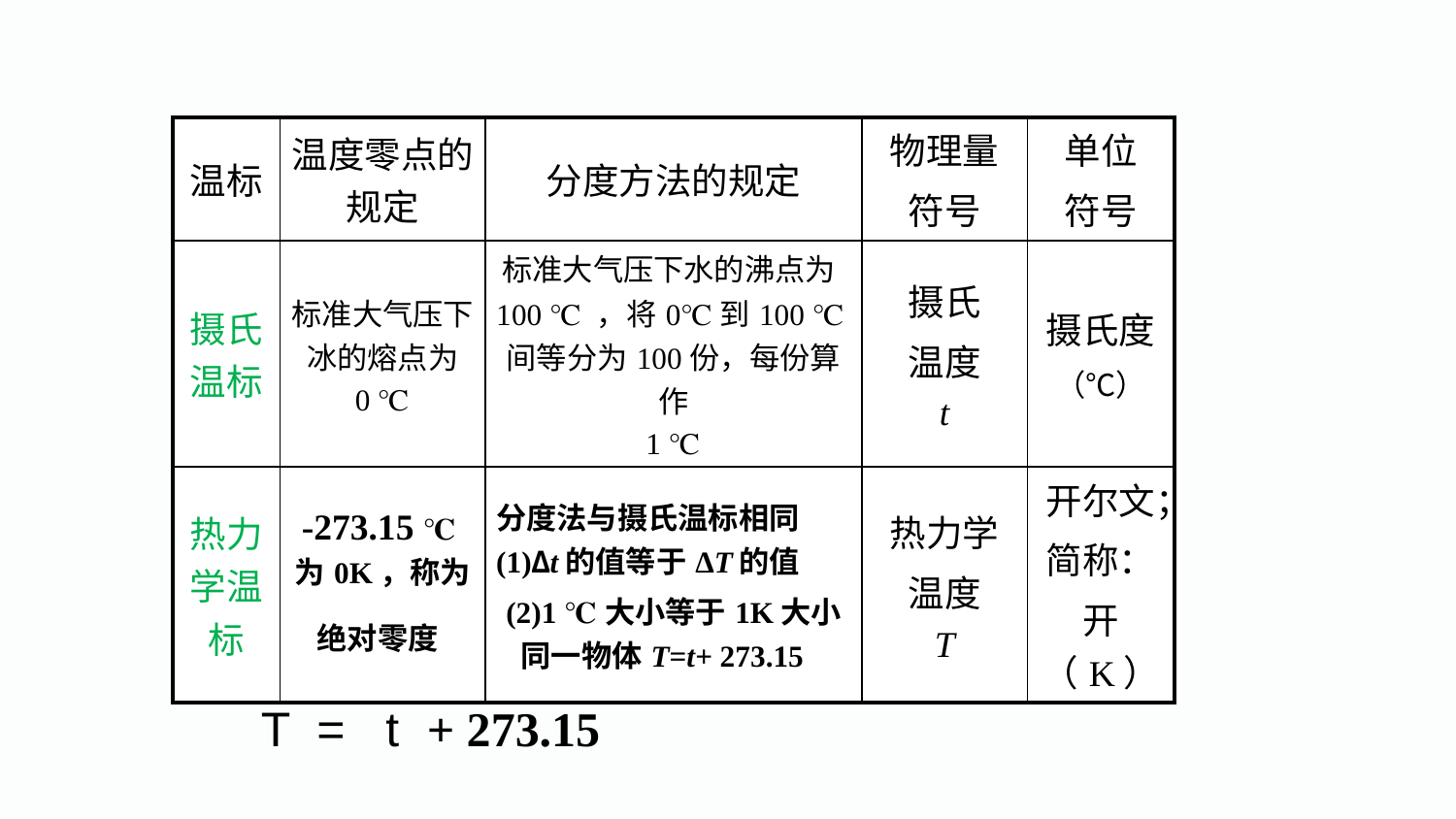

| 温标 | 温度零点的规定 | 分度方法的规定 | 物理量 符号 | 单位 符号 |
| --- | --- | --- | --- | --- |
| 摄氏温标 | 标准大气压下冰的熔点为 0 ℃ | 标准大气压下水的沸点为100 ℃ ，将0℃到100 ℃间等分为100份，每份算作 1 ℃ | 摄氏 温度 t | 摄氏度 （℃） |
| 热力学温标 | -273.15 ℃为0K，称为 绝对零度 | 分度法与摄氏温标相同(1)Δt的值等于ΔT的值 (2)1 ℃大小等于1K大小同一物体T=t+ 273.15 | 热力学 温度 T | 开尔文； 简称： 开（K） |
T  =   t  + 273.15